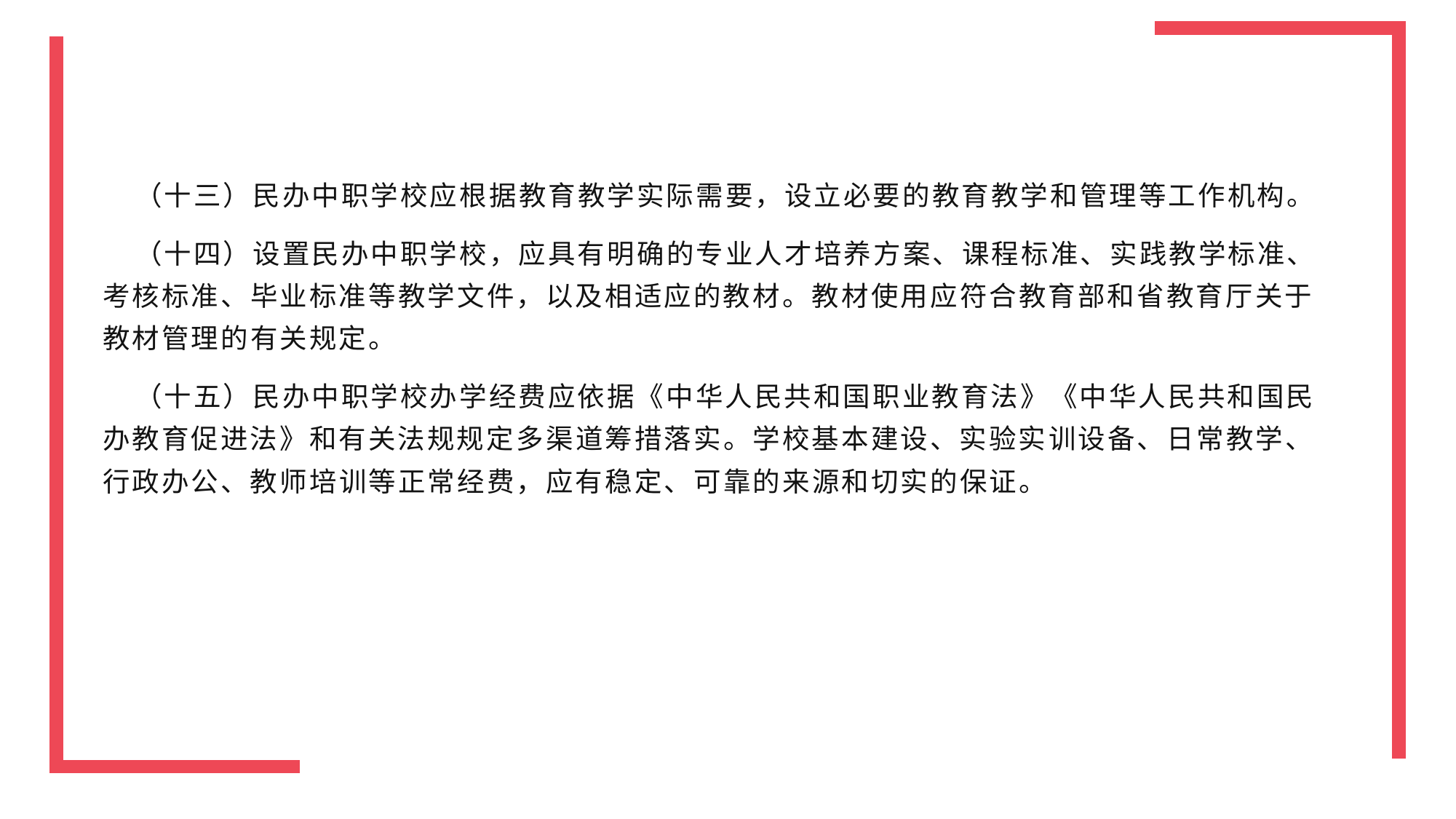

（十三）民办中职学校应根据教育教学实际需要，设立必要的教育教学和管理等工作机构。
   （十四）设置民办中职学校，应具有明确的专业人才培养方案、课程标准、实践教学标准、考核标准、毕业标准等教学文件，以及相适应的教材。教材使用应符合教育部和省教育厅关于教材管理的有关规定。
   （十五）民办中职学校办学经费应依据《中华人民共和国职业教育法》《中华人民共和国民办教育促进法》和有关法规规定多渠道筹措落实。学校基本建设、实验实训设备、日常教学、行政办公、教师培训等正常经费，应有稳定、可靠的来源和切实的保证。